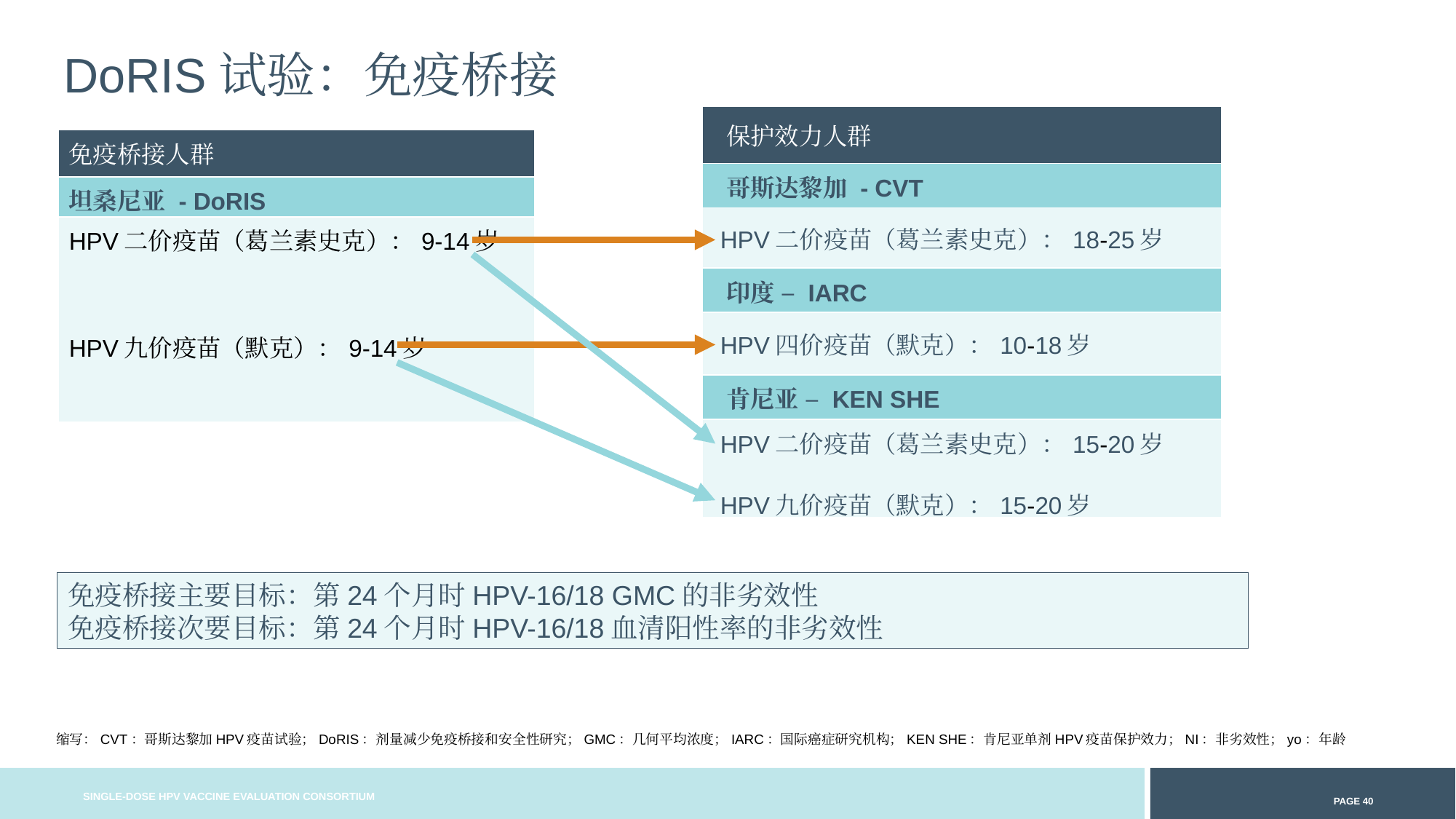

DoRIS试验：免疫桥接
| 保护效力人群 |
| --- |
| 哥斯达黎加 - CVT |
| HPV二价疫苗（葛兰素史克）：18-25岁 |
| 印度 – IARC |
| HPV四价疫苗（默克）：10-18岁 |
| 肯尼亚 – KEN SHE |
| HPV二价疫苗（葛兰素史克）：15-20岁 HPV九价疫苗（默克）：15-20岁 |
| 免疫桥接人群 |
| --- |
| 坦桑尼亚 - DoRIS |
| HPV二价疫苗（葛兰素史克）：9-14岁 HPV九价疫苗（默克）：9-14岁 |
免疫桥接主要目标：第24个月时HPV-16/18 GMC的非劣效性
免疫桥接次要目标：第24个月时HPV-16/18血清阳性率的非劣效性
缩写：CVT：哥斯达黎加HPV疫苗试验；DoRIS：剂量减少免疫桥接和安全性研究；GMC：几何平均浓度；IARC：国际癌症研究机构；KEN SHE：肯尼亚单剂HPV疫苗保护效力；NI：非劣效性；yo：年龄